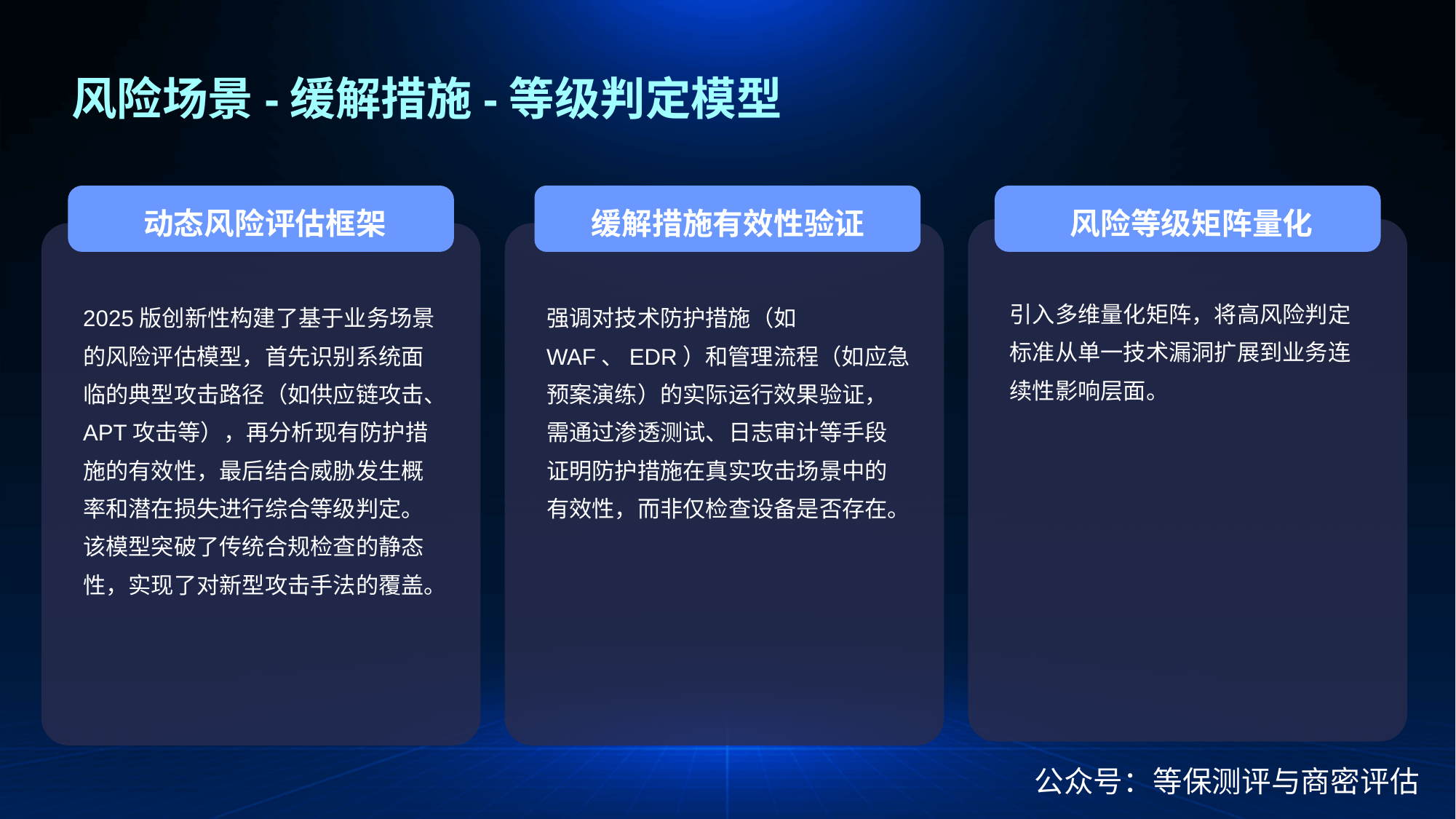

风险场景-缓解措施-等级判定模型
动态风险评估框架
缓解措施有效性验证
风险等级矩阵量化

引入多维量化矩阵，将高风险判定标准从单一技术漏洞扩展到业务连续性影响层面。
2025版创新性构建了基于业务场景的风险评估模型，首先识别系统面临的典型攻击路径（如供应链攻击、APT攻击等），再分析现有防护措施的有效性，最后结合威胁发生概率和潜在损失进行综合等级判定。该模型突破了传统合规检查的静态性，实现了对新型攻击手法的覆盖。
强调对技术防护措施（如WAF、EDR）和管理流程（如应急预案演练）的实际运行效果验证，需通过渗透测试、日志审计等手段证明防护措施在真实攻击场景中的有效性，而非仅检查设备是否存在。
公众号：等保测评与商密评估